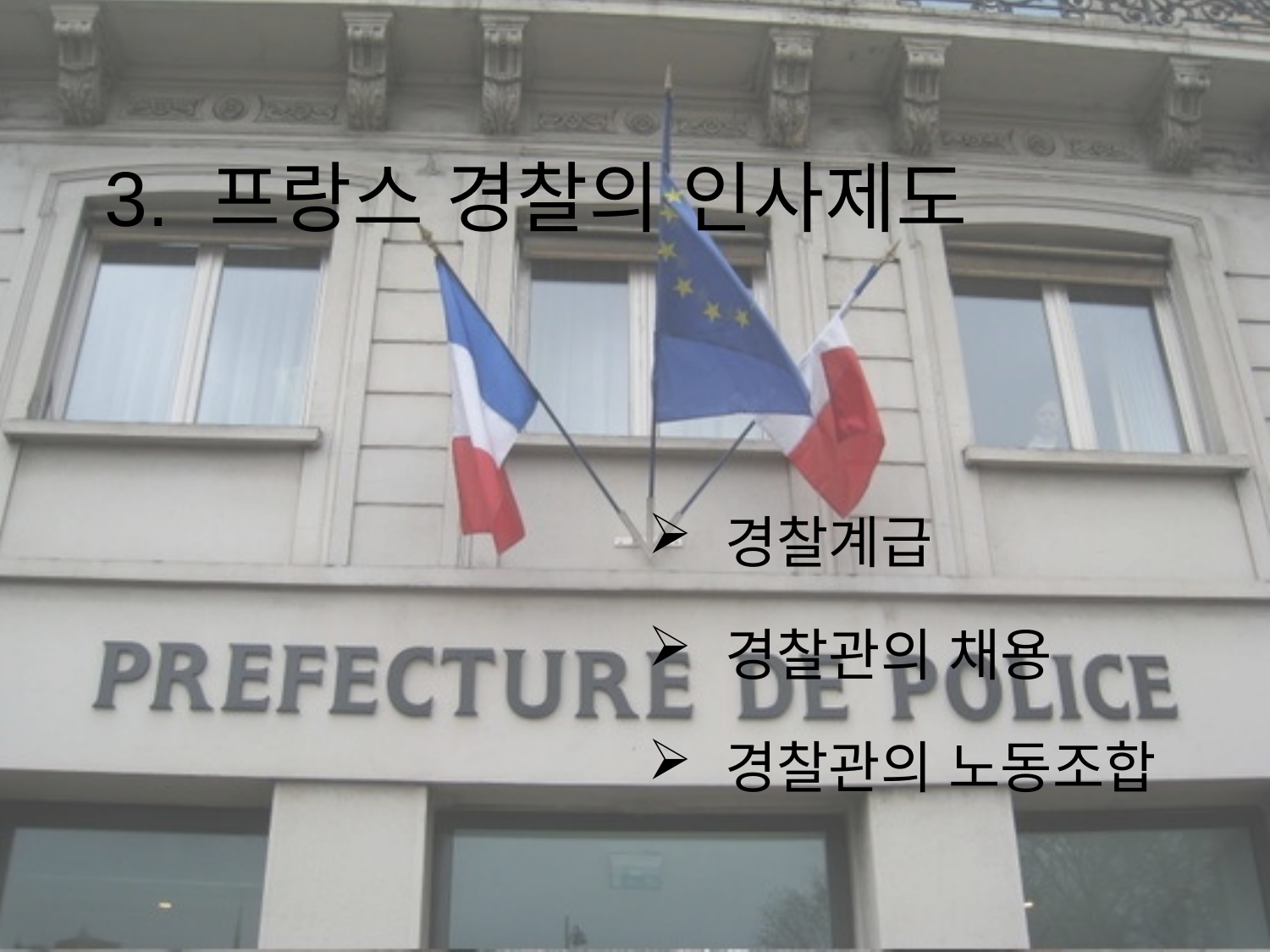

# 3. 프랑스 경찰의 인사제도
 경찰계급
 경찰관의 채용
 경찰관의 노동조합